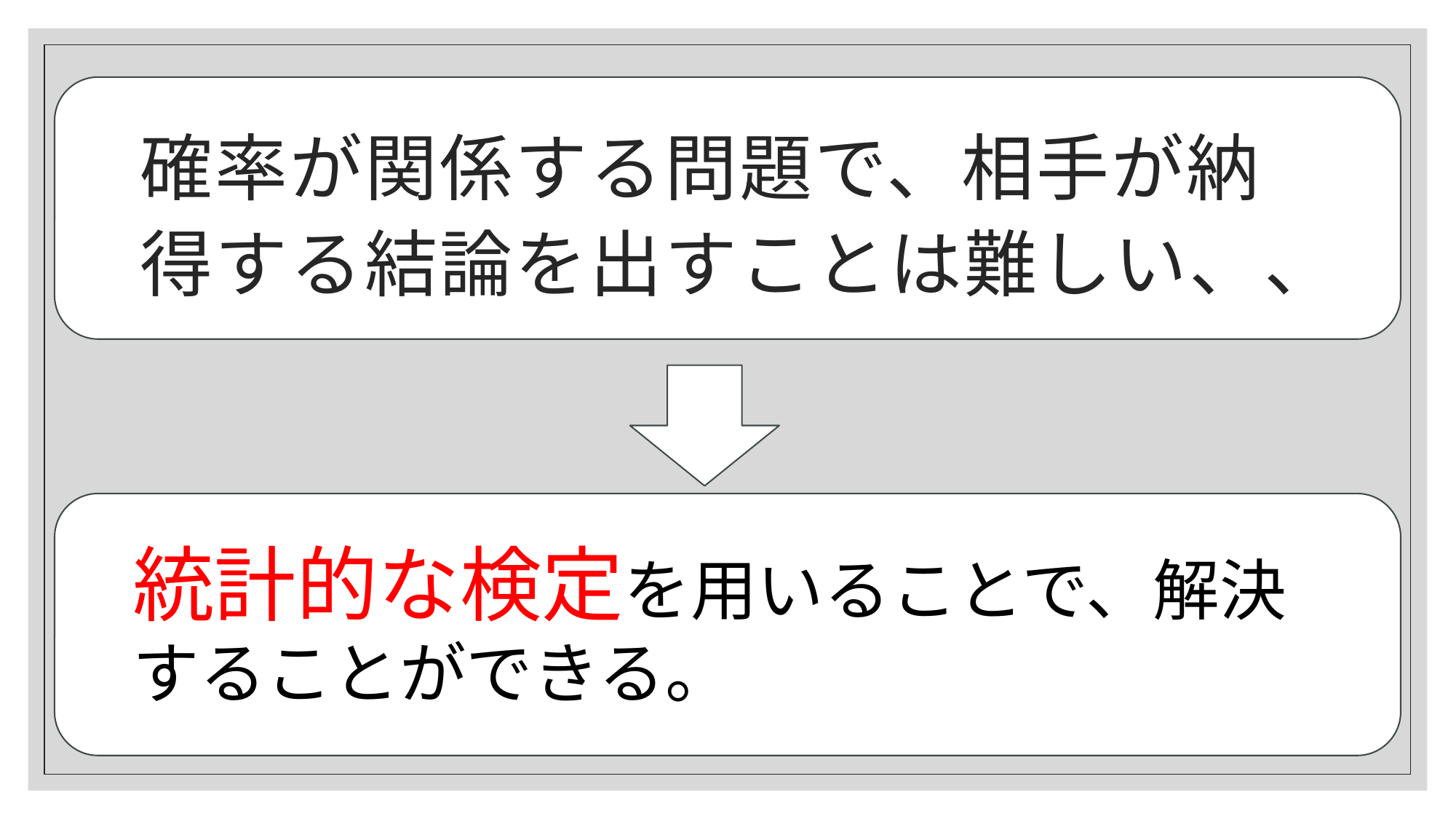

# 確率が関係する問題で、相手が納得する結論を出すことは難しい、、

統計的な検定を用いることで、解決することができる。